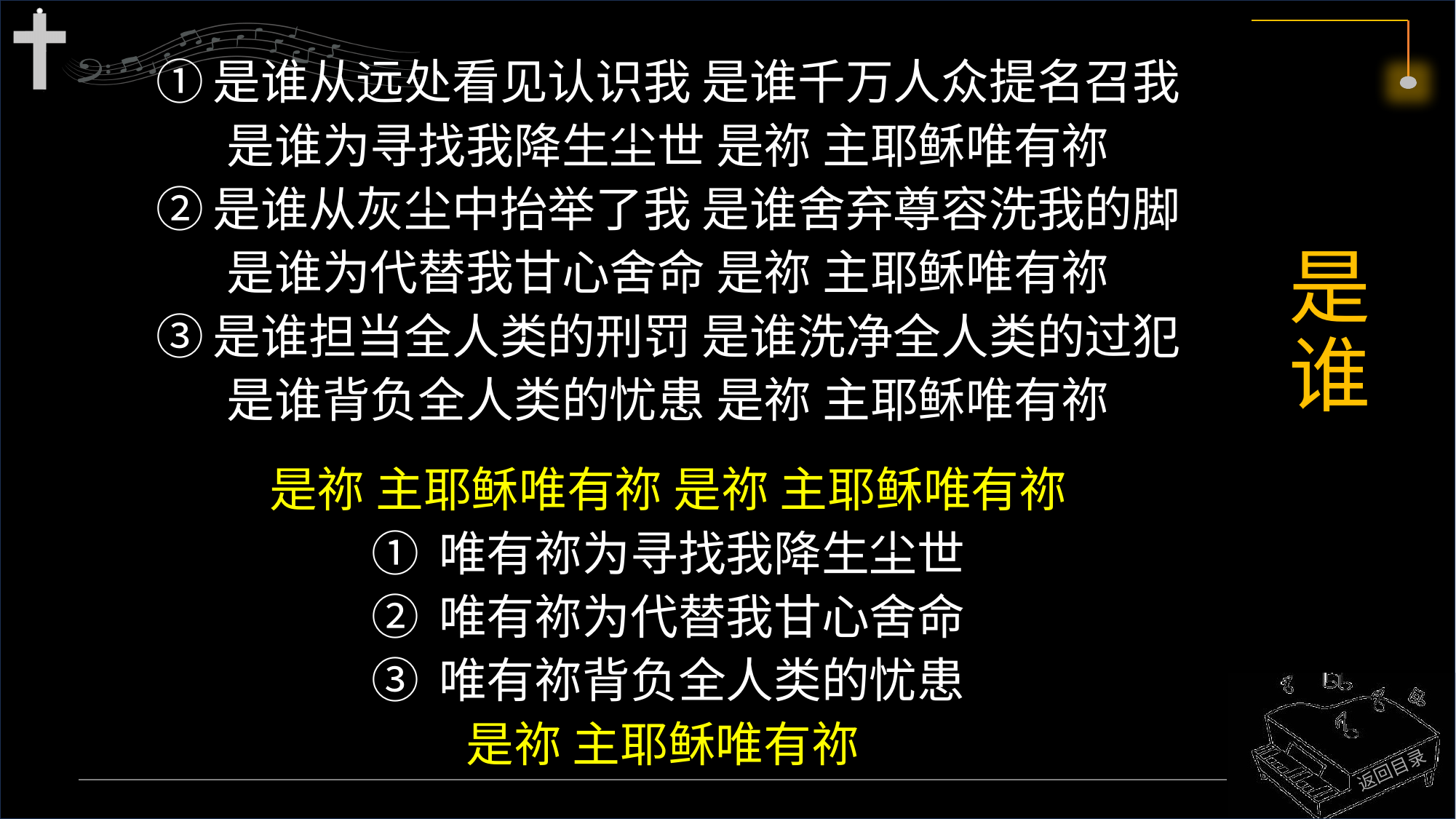

# 是谁
①是谁从远处看见认识我 是谁千万人众提名召我
是谁为寻找我降生尘世 是祢 主耶稣唯有祢
②是谁从灰尘中抬举了我 是谁舍弃尊容洗我的脚
是谁为代替我甘心舍命 是祢 主耶稣唯有祢
③是谁担当全人类的刑罚 是谁洗净全人类的过犯
是谁背负全人类的忧患 是祢 主耶稣唯有祢

是祢 主耶稣唯有祢 是祢 主耶稣唯有祢
① 唯有祢为寻找我降生尘世
② 唯有祢为代替我甘心舍命
③ 唯有祢背负全人类的忧患
是祢 主耶稣唯有祢